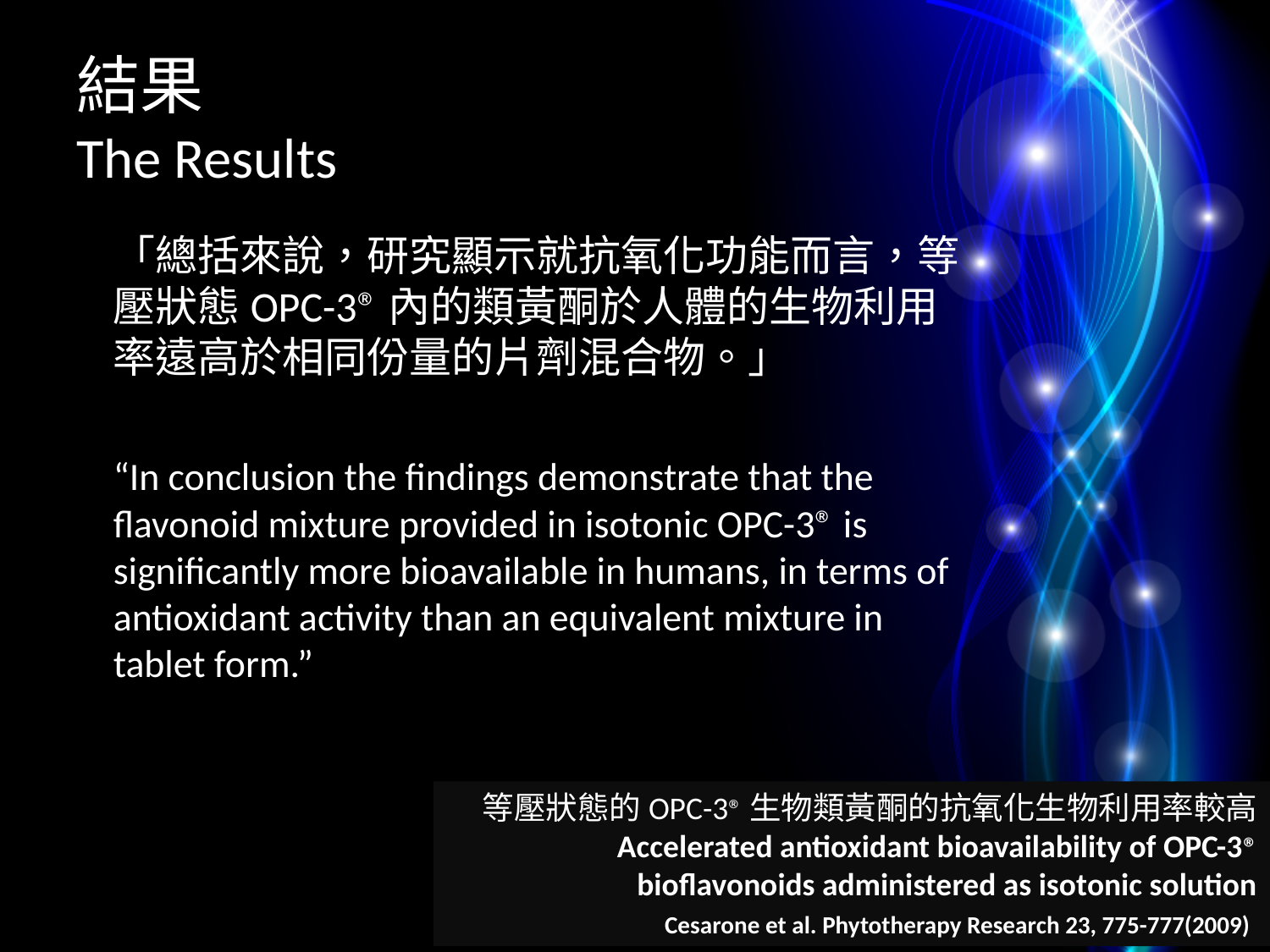

# 結果 The Results

	「總括來說，研究顯示就抗氧化功能而言，等壓狀態OPC-3®內的類黃酮於人體的生物利用率遠高於相同份量的片劑混合物。」

	“In conclusion the findings demonstrate that the flavonoid mixture provided in isotonic OPC-3® is significantly more bioavailable in humans, in terms of antioxidant activity than an equivalent mixture in tablet form.”
等壓狀態的OPC-3®生物類黃酮的抗氧化生物利用率較高
Accelerated antioxidant bioavailability of OPC-3® bioflavonoids administered as isotonic solution
Cesarone et al. Phytotherapy Research 23, 775-777(2009)